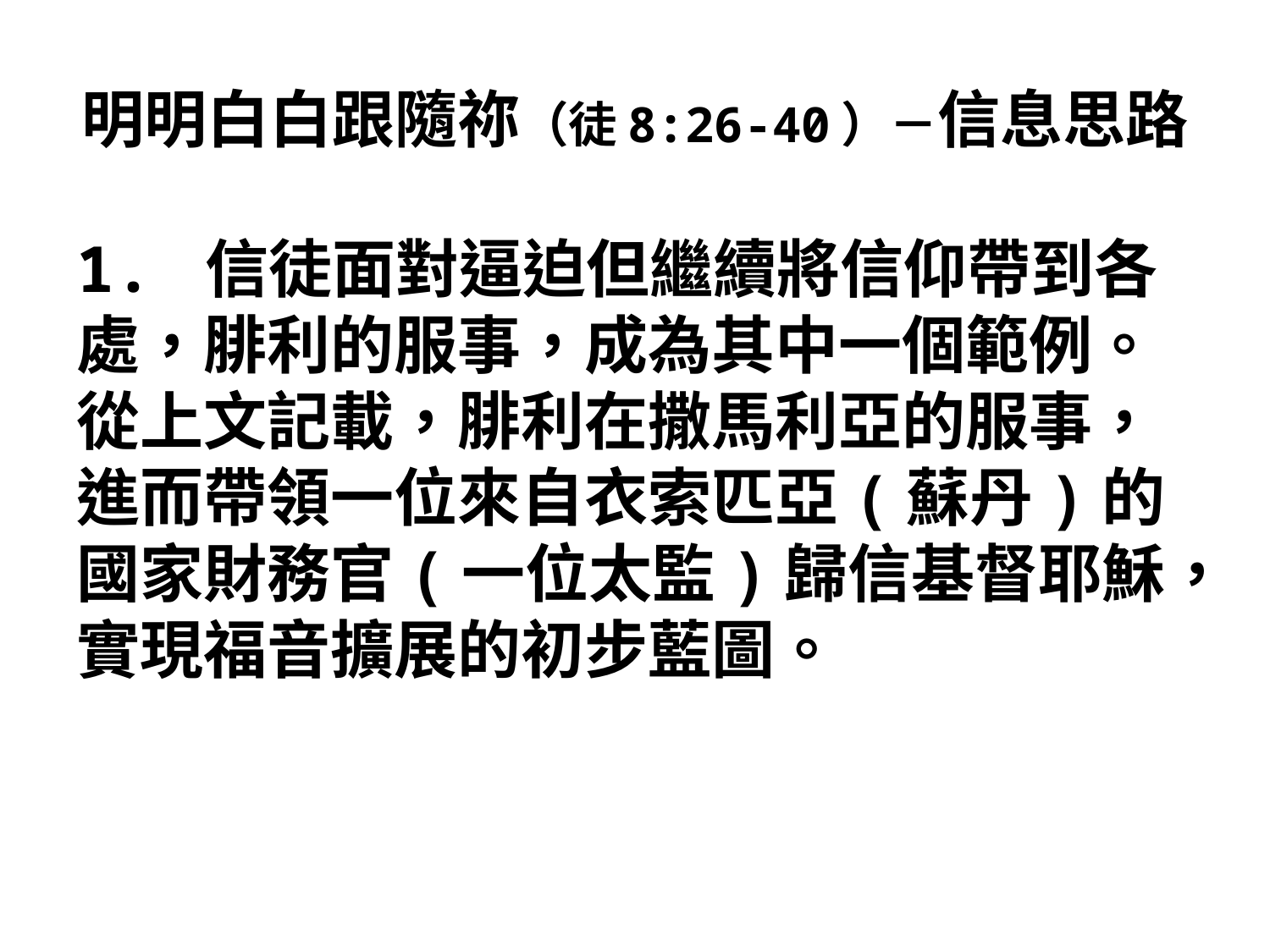

# 明明白白跟隨祢（徒8:26-40）－信息思路
1. 信徒面對逼迫但繼續將信仰帶到各處，腓利的服事，成為其中一個範例。從上文記載，腓利在撒馬利亞的服事，進而帶領一位來自衣索匹亞(蘇丹)的國家財務官(一位太監)歸信基督耶穌，實現福音擴展的初步藍圖。